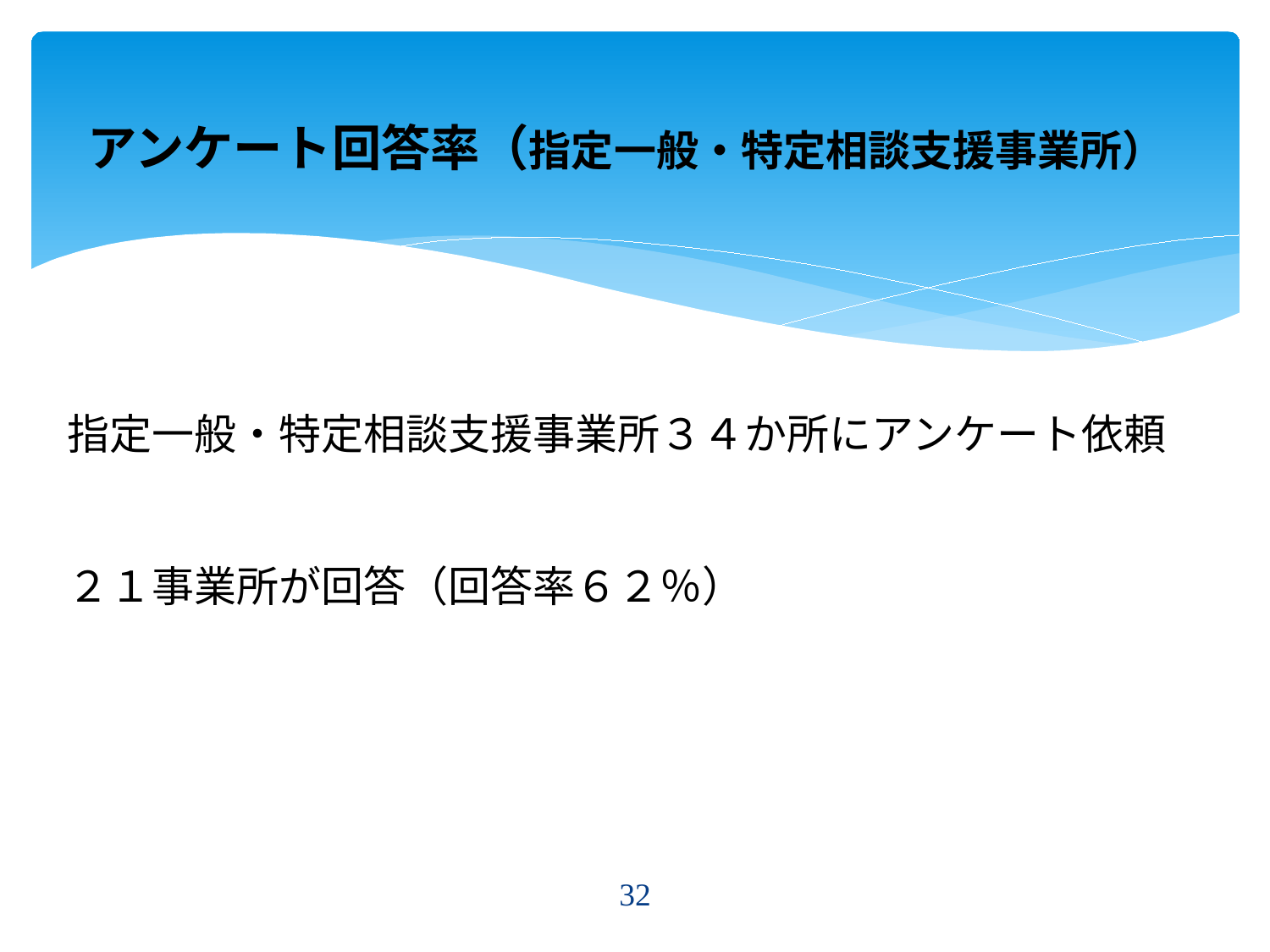

# アンケート回答率（指定一般・特定相談支援事業所）
指定一般・特定相談支援事業所３４か所にアンケート依頼

２１事業所が回答（回答率６２％）
32